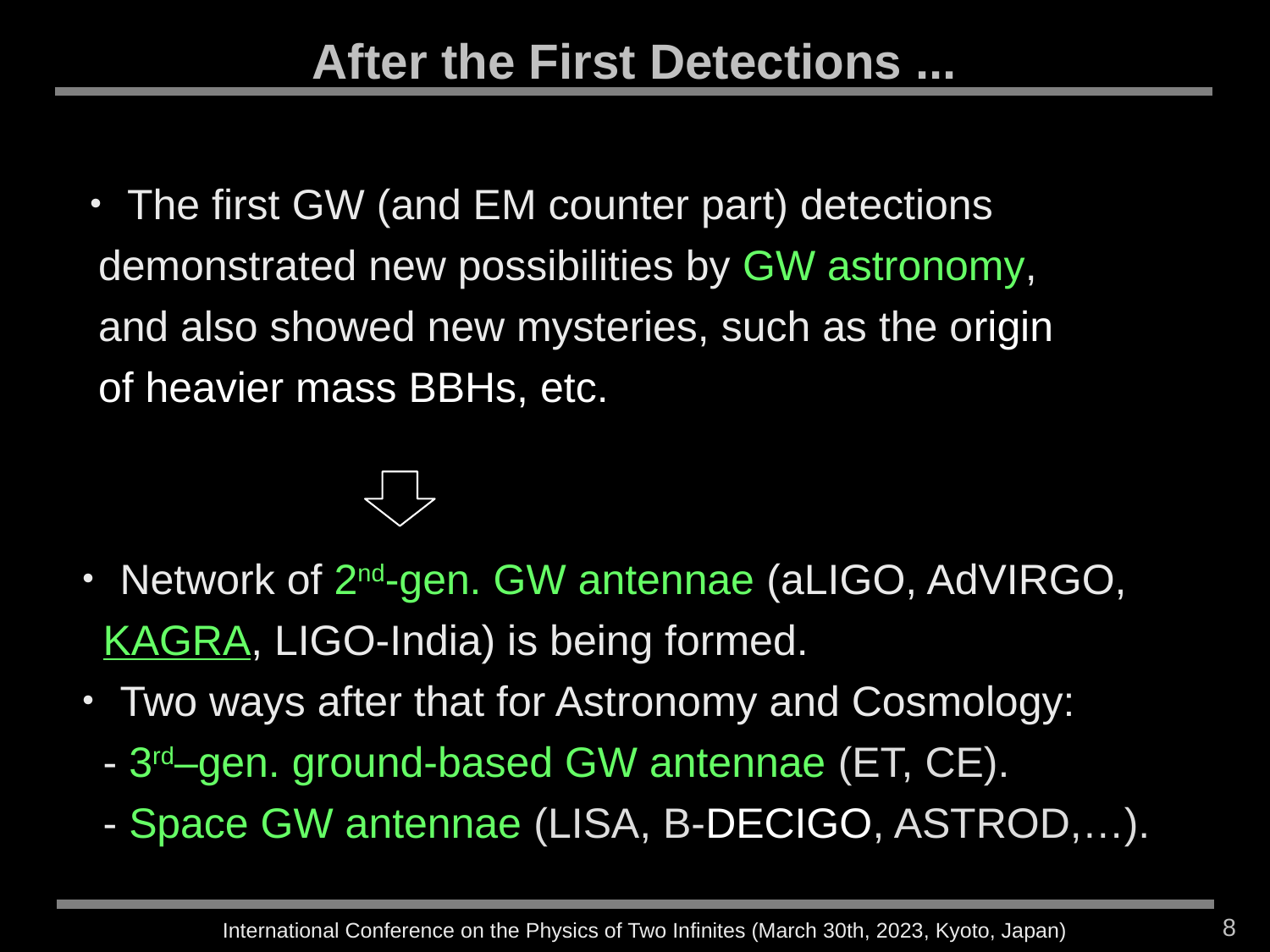

After the First Detections ...
・The first GW (and EM counter part) detections
  demonstrated new possibilities by GW astronomy,
  and also showed new mysteries, such as the origin
  of heavier mass BBHs, etc.

・Network of 2nd-gen. GW antennae (aLIGO, AdVIRGO,
   KAGRA, LIGO-India) is being formed.
・Two ways after that for Astronomy and Cosmology:
   - 3rd–gen. ground-based GW antennae (ET, CE).
   - Space GW antennae (LISA, B-DECIGO, ASTROD,…).
8
International Conference on the Physics of Two Infinites (March 30th, 2023, Kyoto, Japan)